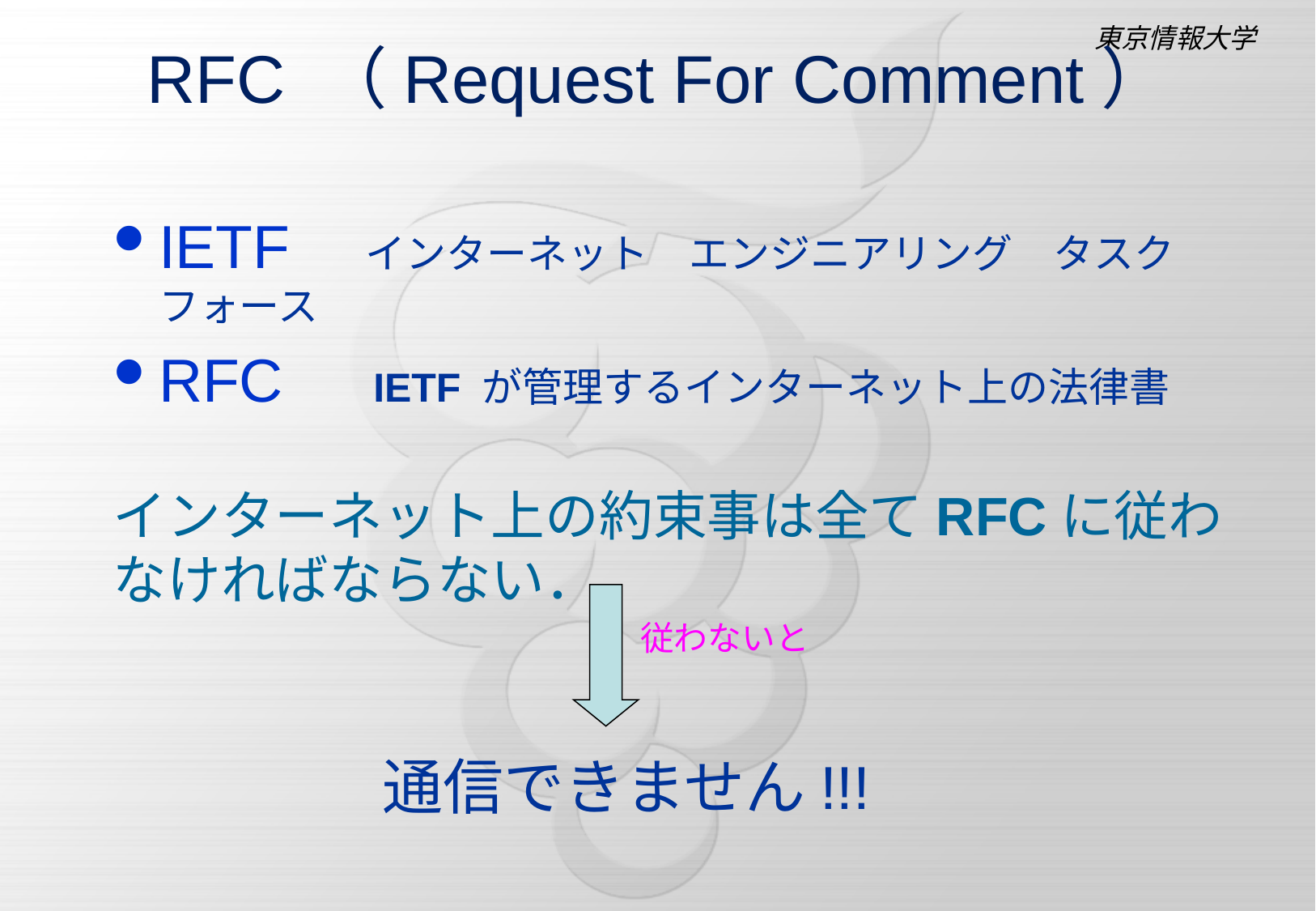

# RFC （Request For Comment）
IETF　インターネット　エンジニアリング　タスク　フォース
RFC　IETF が管理するインターネット上の法律書

インターネット上の約束事は全てRFCに従わなければならない．

従わないと
通信できません!!!